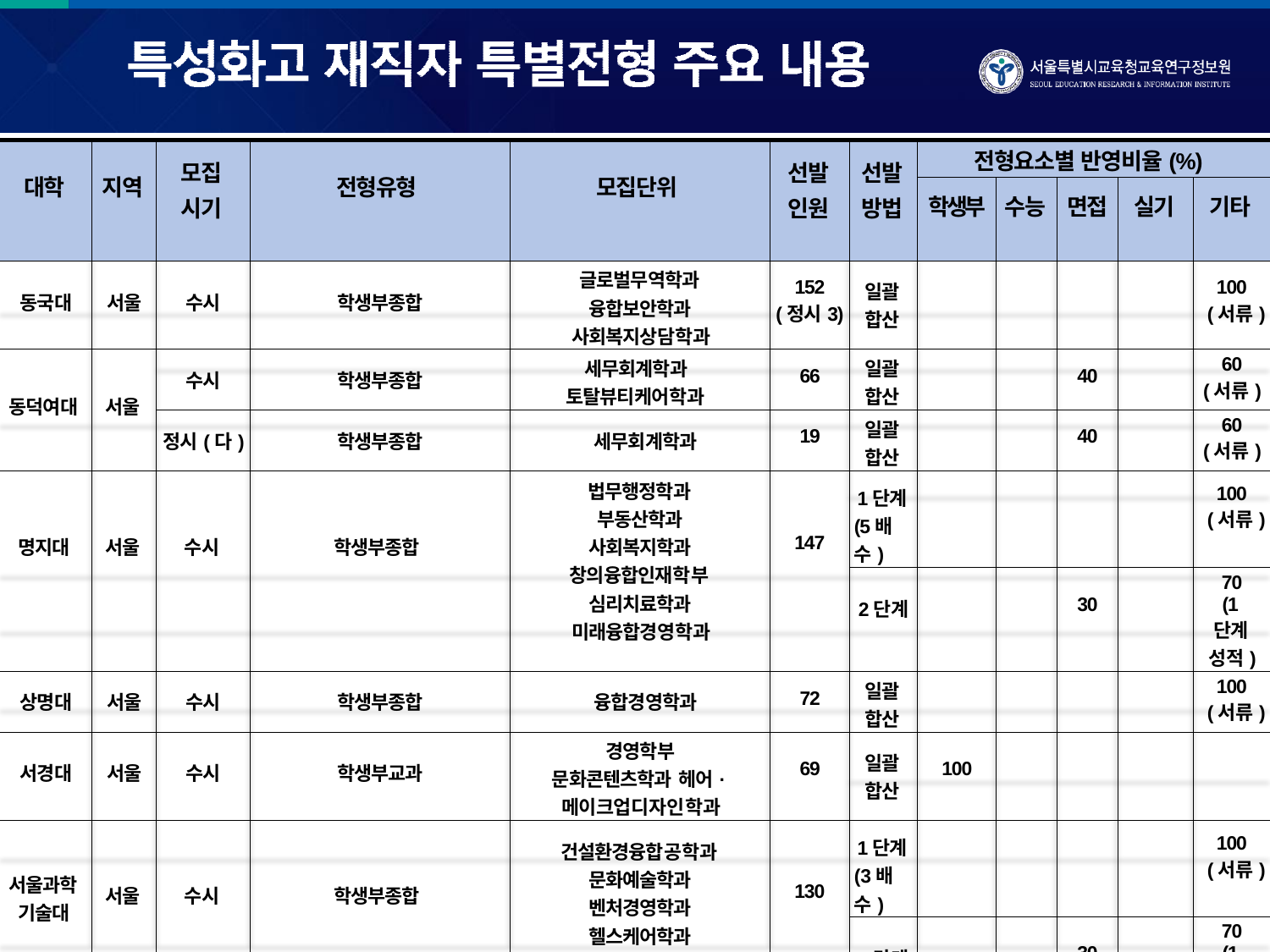

| 대학 | 지역 | 모집 시기 | 전형유형 | 모집단위 | 선발 인원 | 선발 방법 | 전형요소별 반영비율(%) |  |  |  |  |
| --- | --- | --- | --- | --- | --- | --- | --- | --- | --- | --- | --- |
|  |  |  |  |  |  |  | 학생부 | 수능 | 면접 | 실기 | 기타 |
| 동국대 | 서울 | 수시 | 학생부종합 | 글로벌무역학과 융합보안학과 사회복지상담학과 | 152 (정시3) | 일괄 합산 |  |  |  |  | 100 (서류) |
| 동덕여대 | 서울 | 수시 | 학생부종합 | 세무회계학과 토탈뷰티케어학과 | 66 | 일괄 합산 |  |  | 40 |  | 60 (서류) |
|  |  | 정시(다) | 학생부종합 | 세무회계학과 | 19 | 일괄 합산 |  |  | 40 |  | 60 (서류) |
| 명지대 | 서울 | 수시 | 학생부종합 | 법무행정학과 부동산학과 사회복지학과 창의융합인재학부 심리치료학과 미래융합경영학과 | 147 | 1단계 (5배수) |  |  |  |  | 100 (서류) |
|  |  |  |  |  |  | 2단계 |  |  | 30 |  | 70 (1단계 성적) |
| 상명대 | 서울 | 수시 | 학생부종합 | 융합경영학과 | 72 | 일괄 합산 |  |  |  |  | 100 (서류) |
| 서경대 | 서울 | 수시 | 학생부교과 | 경영학부 문화콘텐츠학과 헤어·메이크업디자인학과 | 69 | 일괄 합산 | 100 |  |  |  |  |
| 서울과학 기술대 | 서울 | 수시 | 학생부종합 | 건설환경융합공학과 문화예술학과 벤처경영학과 헬스케어학과 융합기계공학과 | 130 | 1단계 (3배수) |  |  |  |  | 100 (서류) |
|  |  |  |  |  |  | 2단계 |  |  | 30 |  | 70 (1단계 성적) |
| 성신여대 | 서울 | 수시 | 학생부교과 | 뷰티산업학과 | 20 | 일괄 합산 | 60 |  | 40 |  | 30 (경영개 발계획) |